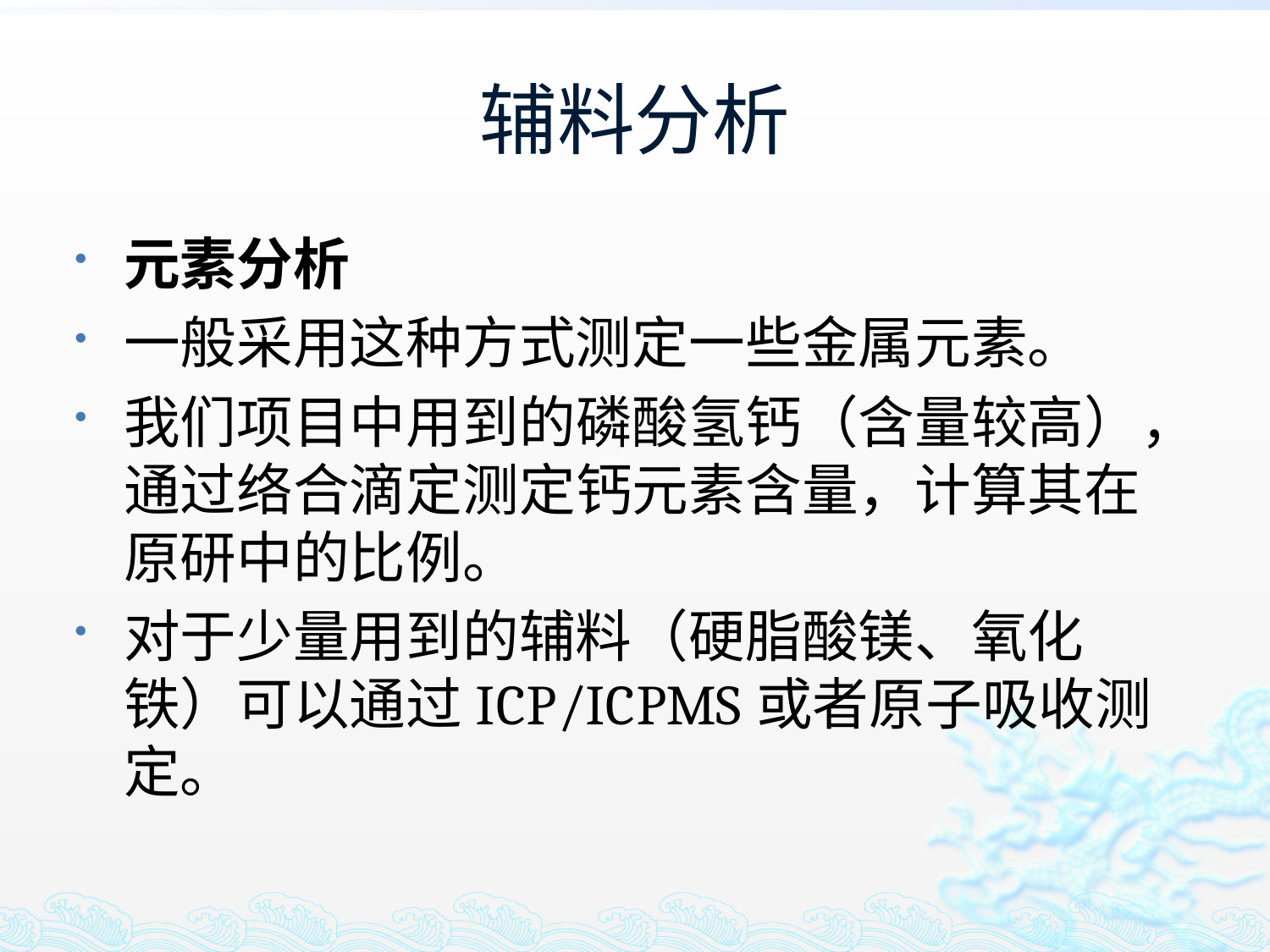

# 辅料分析
元素分析
一般采用这种方式测定一些金属元素。
我们项目中用到的磷酸氢钙（含量较高），通过络合滴定测定钙元素含量，计算其在原研中的比例。
对于少量用到的辅料（硬脂酸镁、氧化铁）可以通过ICP/ICPMS或者原子吸收测定。